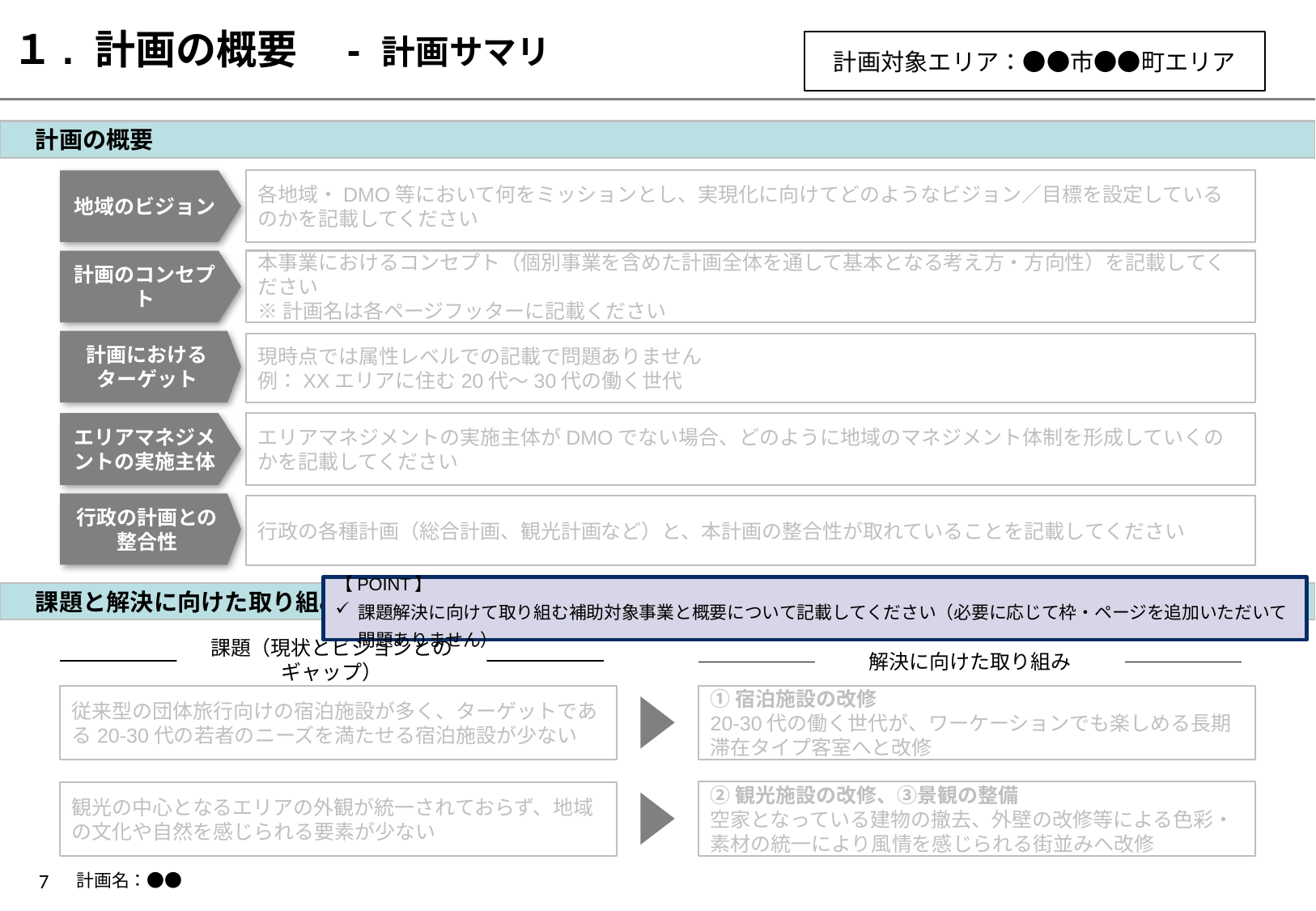

# １. 計画の概要　- 計画サマリ
計画対象エリア：●●市●●町エリア
　計画の概要
地域のビジョン
各地域・DMO等において何をミッションとし、実現化に向けてどのようなビジョン／目標を設定しているのかを記載してください
計画のコンセプト
本事業におけるコンセプト（個別事業を含めた計画全体を通して基本となる考え方・方向性）を記載してください
※計画名は各ページフッターに記載ください
計画における
ターゲット
現時点では属性レベルでの記載で問題ありません
例：XXエリアに住む20代～30代の働く世代
エリアマネジメントの実施主体
エリアマネジメントの実施主体がDMOでない場合、どのように地域のマネジメント体制を形成していくのかを記載してください
行政の計画との
整合性
行政の各種計画（総合計画、観光計画など）と、本計画の整合性が取れていることを記載してください
【POINT】
課題解決に向けて取り組む補助対象事業と概要について記載してください（必要に応じて枠・ページを追加いただいて問題ありません）
　課題と解決に向けた取り組み
課題（現状とビジョンとのギャップ）
解決に向けた取り組み
従来型の団体旅行向けの宿泊施設が多く、ターゲットである20-30代の若者のニーズを満たせる宿泊施設が少ない
①宿泊施設の改修
20-30代の働く世代が、ワーケーションでも楽しめる長期滞在タイプ客室へと改修

②観光施設の改修、③景観の整備
空家となっている建物の撤去、外壁の改修等による色彩・素材の統一により風情を感じられる街並みへ改修
観光の中心となるエリアの外観が統一されておらず、地域の文化や自然を感じられる要素が少ない

計画名：●●
7